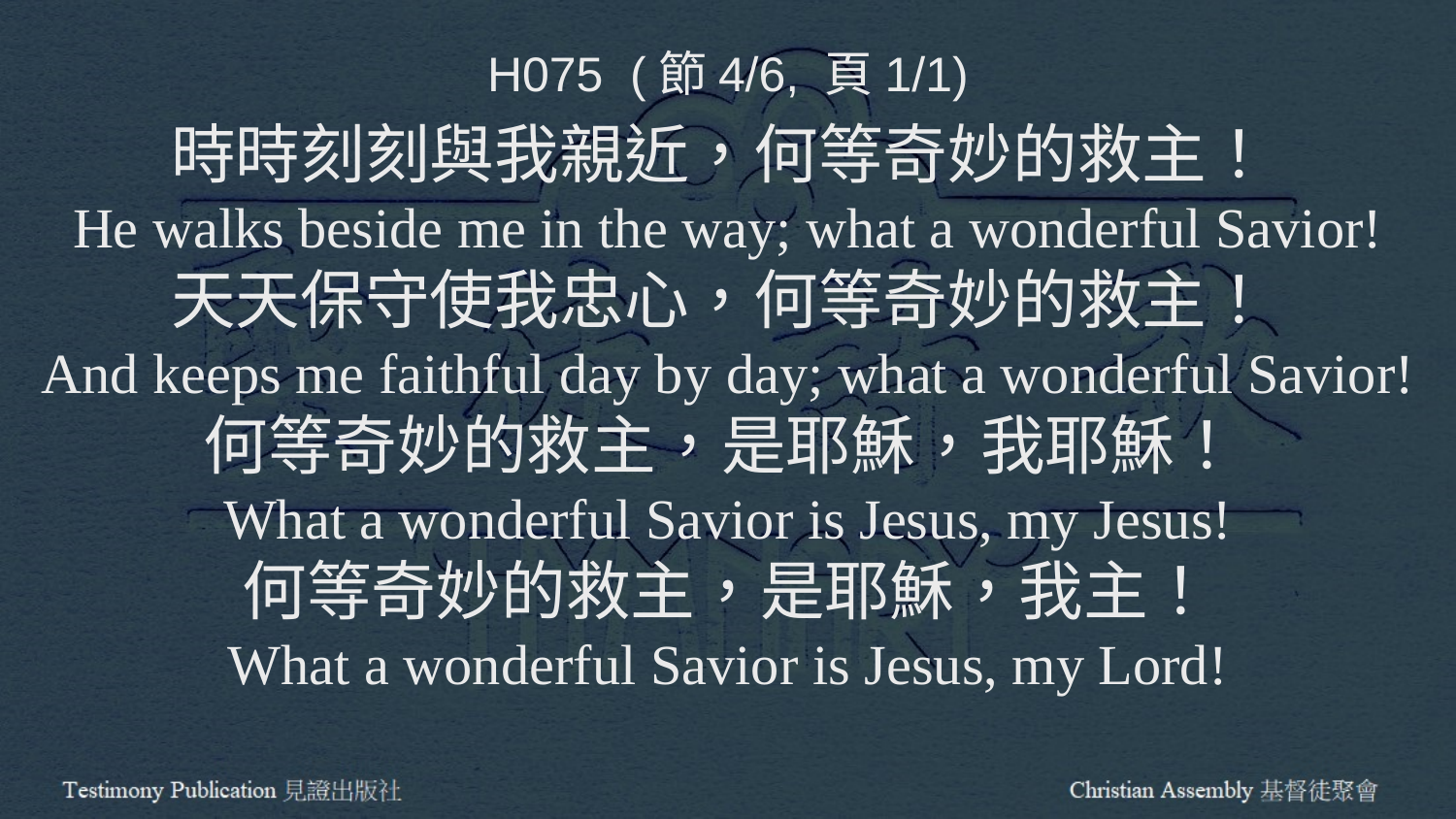

H075  (節4/6, 頁1/1)
時時刻刻與我親近，何等奇妙的救主！
He walks beside me in the way; what a wonderful Savior!
天天保守使我忠心，何等奇妙的救主！
And keeps me faithful day by day; what a wonderful Savior!
何等奇妙的救主，是耶穌，我耶穌！
What a wonderful Savior is Jesus, my Jesus!
何等奇妙的救主，是耶穌，我主！
What a wonderful Savior is Jesus, my Lord!